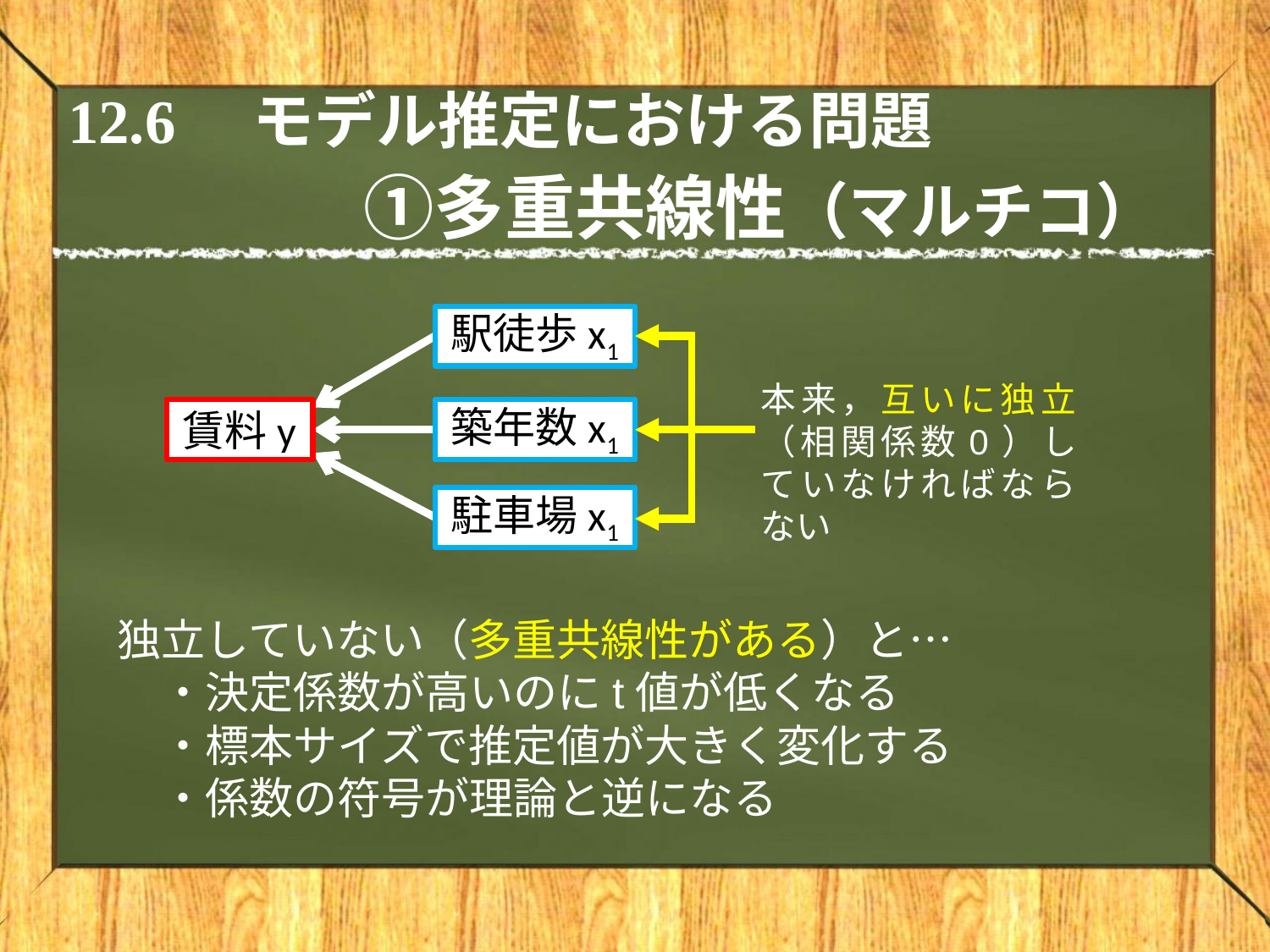

# 12.6　モデル推定における問題 　　　　①多重共線性（マルチコ）
駅徒歩x1
本来，互いに独立（相関係数0）していなければならない
賃料y
築年数x1
駐車場x1
独立していない（多重共線性がある）と…
　・決定係数が高いのにt値が低くなる
　・標本サイズで推定値が大きく変化する
　・係数の符号が理論と逆になる